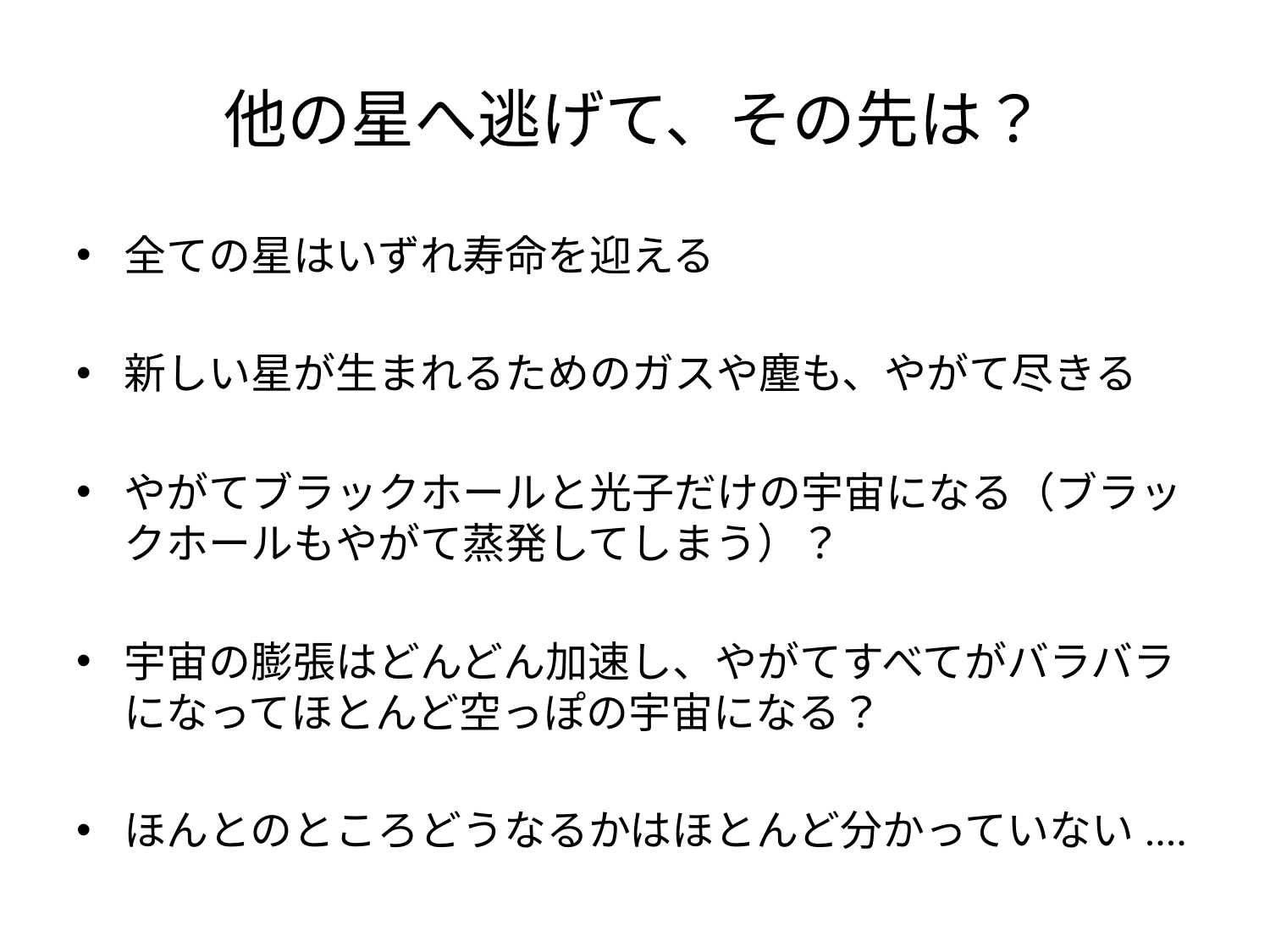

# 他の星へ逃げて、その先は？
全ての星はいずれ寿命を迎える

新しい星が生まれるためのガスや塵も、やがて尽きる

やがてブラックホールと光子だけの宇宙になる（ブラックホールもやがて蒸発してしまう）？

宇宙の膨張はどんどん加速し、やがてすべてがバラバラになってほとんど空っぽの宇宙になる？

ほんとのところどうなるかはほとんど分かっていない....